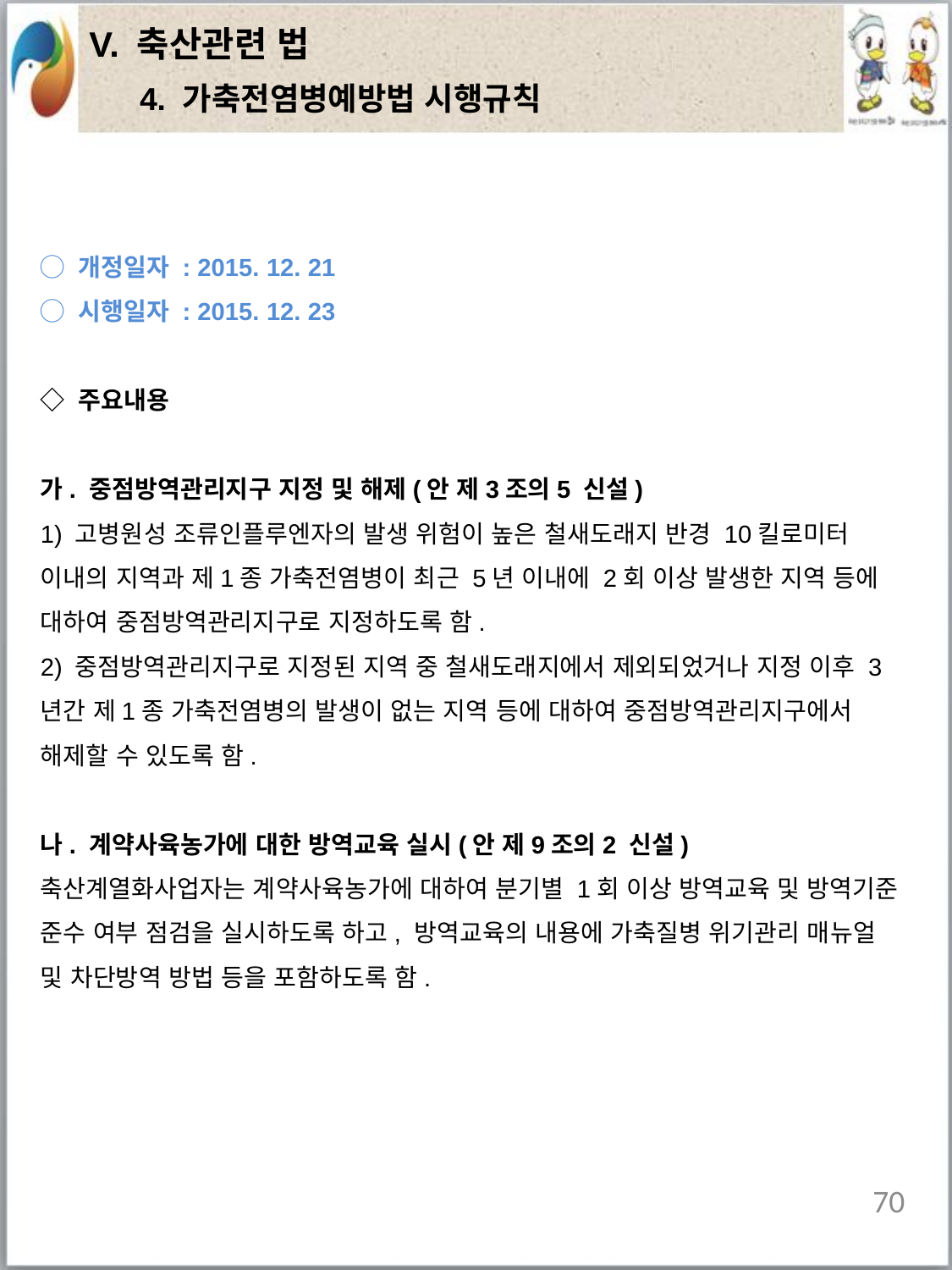

| V. 축산관련 법 |
| --- |

4. 가축전염병예방법 시행규칙

◯ 개정일자 : 2015. 12. 21
◯ 시행일자 : 2015. 12. 23

◇ 주요내용

가. 중점방역관리지구 지정 및 해제(안 제3조의5 신설)
1) 고병원성 조류인플루엔자의 발생 위험이 높은 철새도래지 반경 10킬로미터 이내의 지역과 제1종 가축전염병이 최근 5년 이내에 2회 이상 발생한 지역 등에 대하여 중점방역관리지구로 지정하도록 함.
2) 중점방역관리지구로 지정된 지역 중 철새도래지에서 제외되었거나 지정 이후 3년간 제1종 가축전염병의 발생이 없는 지역 등에 대하여 중점방역관리지구에서 해제할 수 있도록 함.

나. 계약사육농가에 대한 방역교육 실시(안 제9조의2 신설)
축산계열화사업자는 계약사육농가에 대하여 분기별 1회 이상 방역교육 및 방역기준 준수 여부 점검을 실시하도록 하고, 방역교육의 내용에 가축질병 위기관리 매뉴얼 및 차단방역 방법 등을 포함하도록 함.

70